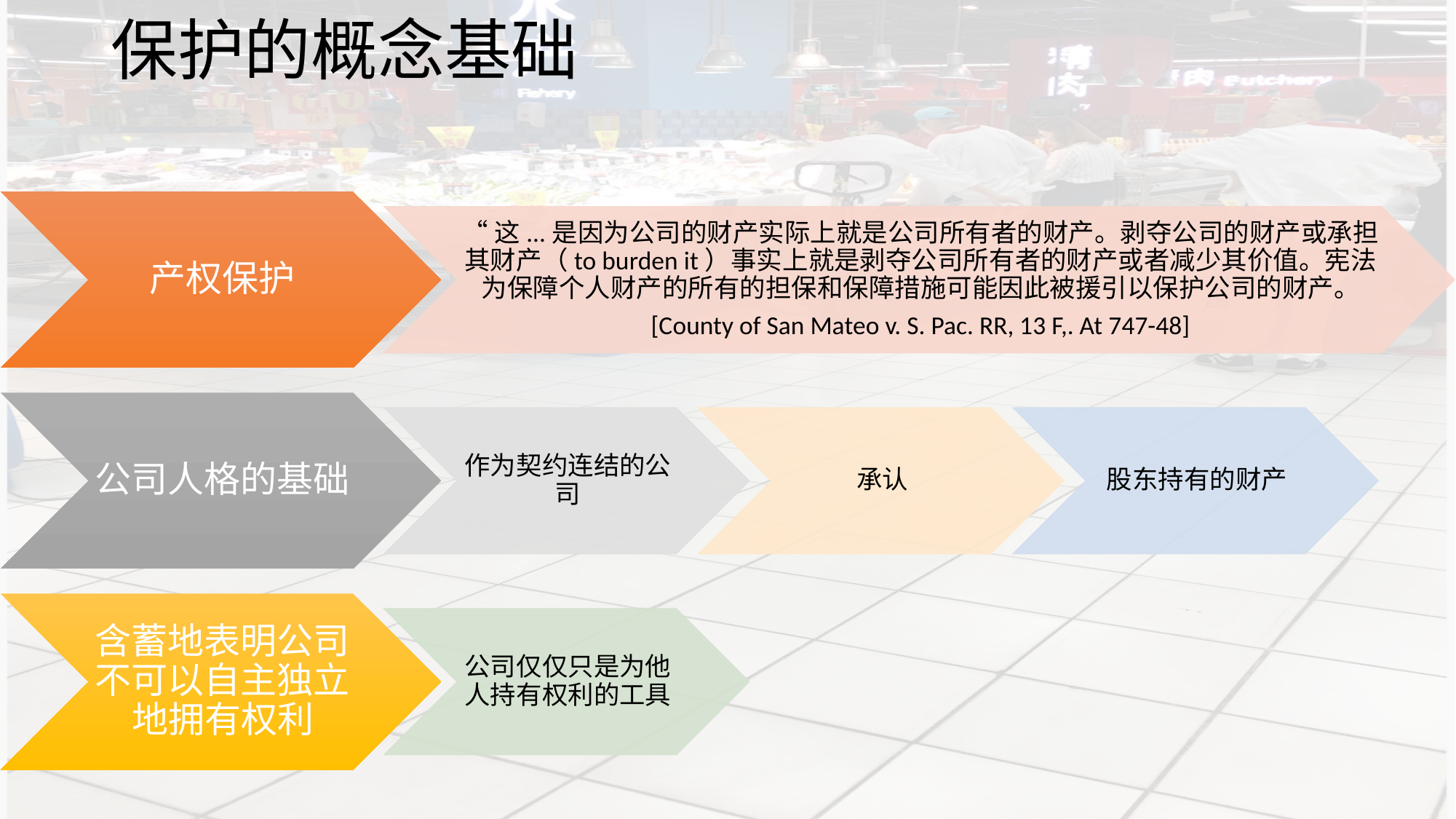

# 保护的概念基础
产权保护
“这...是因为公司的财产实际上就是公司所有者的财产。剥夺公司的财产或承担其财产（to burden it）事实上就是剥夺公司所有者的财产或者减少其价值。宪法为保障个人财产的所有的担保和保障措施可能因此被援引以保护公司的财产。
[County of San Mateo v. S. Pac. RR, 13 F,. At 747-48]
公司人格的基础
作为契约连结的公司
承认
股东持有的财产
含蓄地表明公司不可以自主独立地拥有权利
公司仅仅只是为他人持有权利的工具